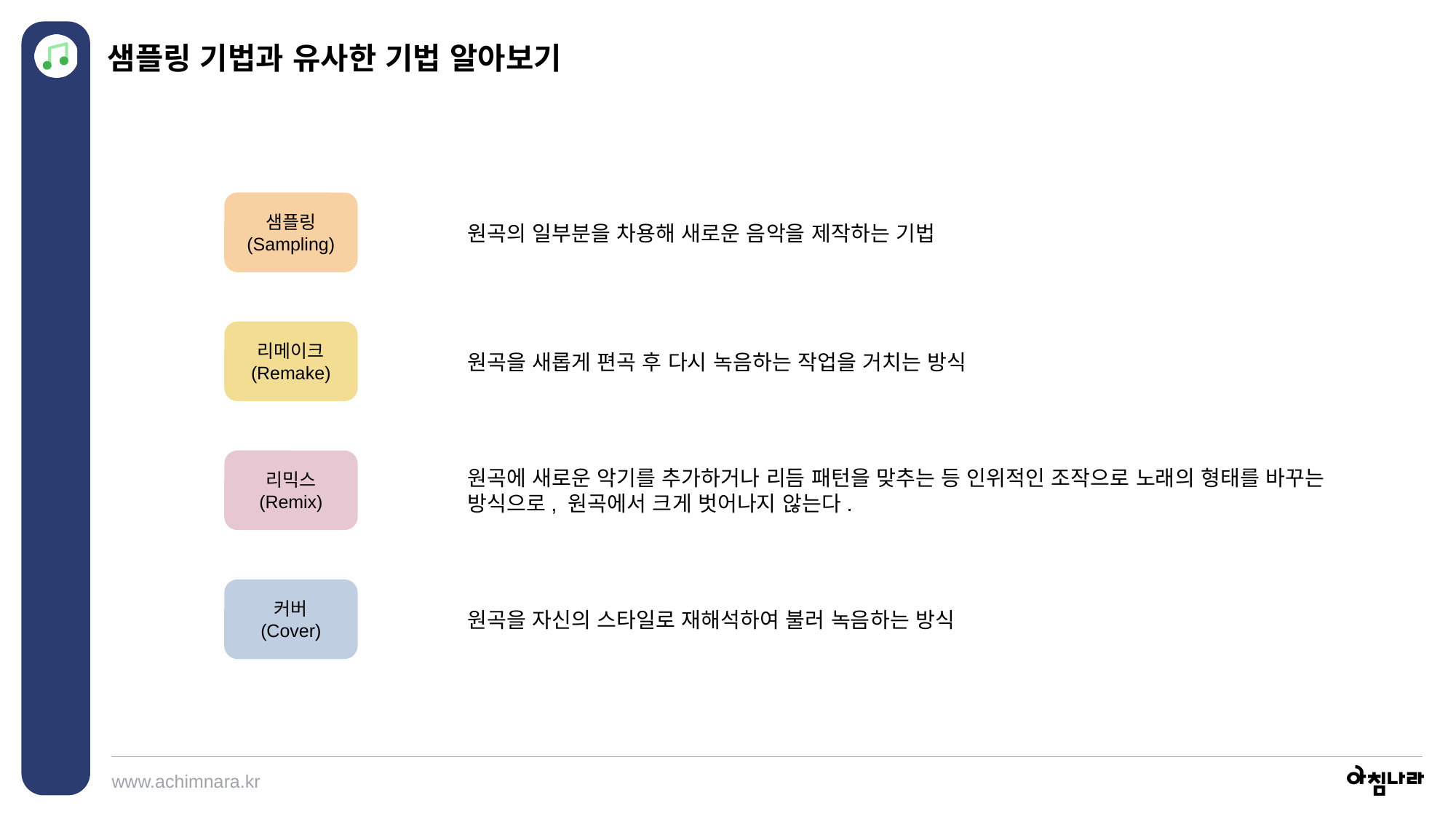

샘플링 기법과 유사한 기법 알아보기
샘플링
(Sampling)
원곡의 일부분을 차용해 새로운 음악을 제작하는 기법
리메이크
(Remake)
원곡을 새롭게 편곡 후 다시 녹음하는 작업을 거치는 방식
리믹스
(Remix)
원곡에 새로운 악기를 추가하거나 리듬 패턴을 맞추는 등 인위적인 조작으로 노래의 형태를 바꾸는 방식으로, 원곡에서 크게 벗어나지 않는다.
커버
(Cover)
원곡을 자신의 스타일로 재해석하여 불러 녹음하는 방식